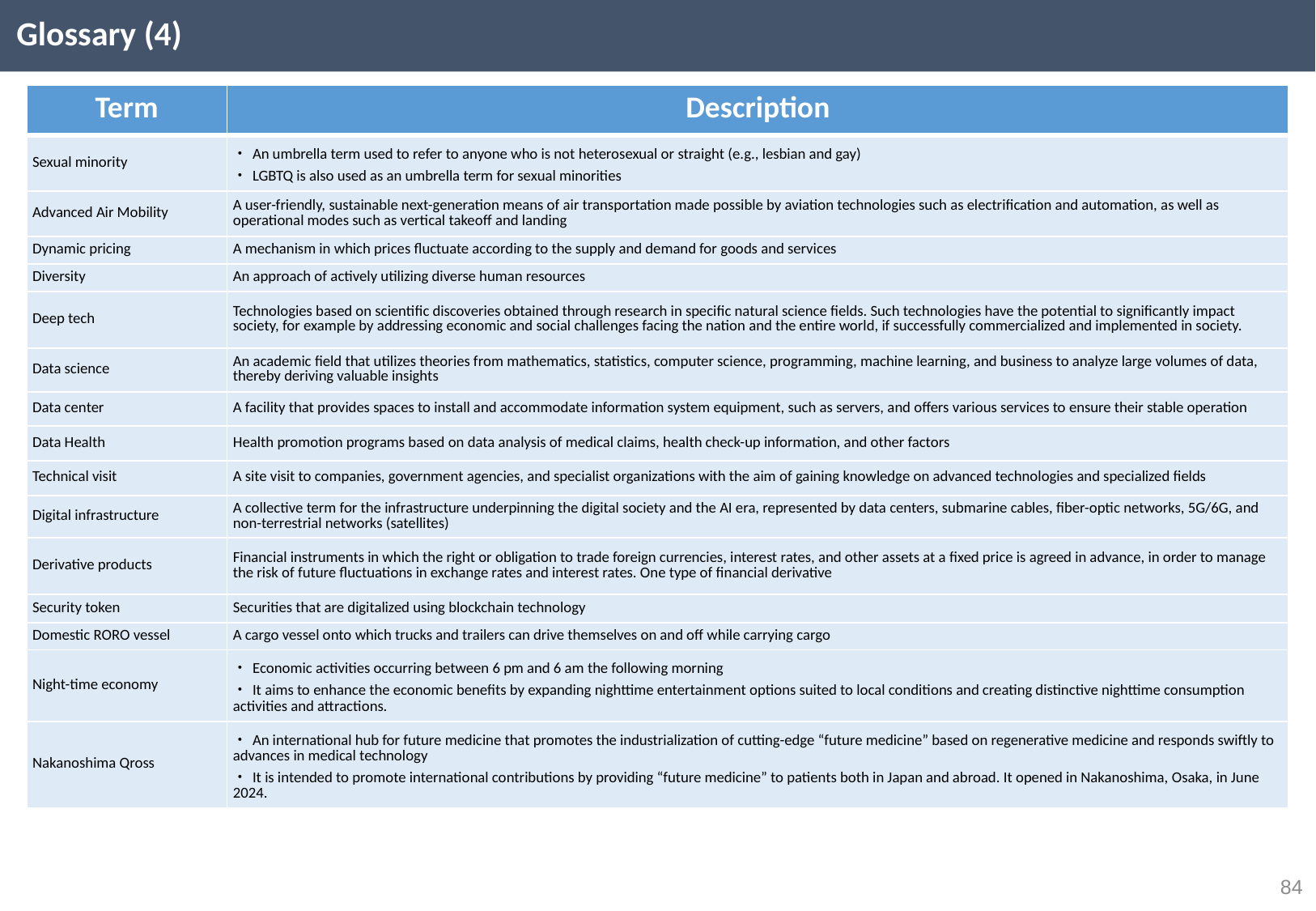

Glossary (4)
| Term | Description |
| --- | --- |
| Sexual minority | ・An umbrella term used to refer to anyone who is not heterosexual or straight (e.g., lesbian and gay) ・LGBTQ is also used as an umbrella term for sexual minorities |
| Advanced Air Mobility | A user-friendly, sustainable next-generation means of air transportation made possible by aviation technologies such as electrification and automation, as well as operational modes such as vertical takeoff and landing |
| Dynamic pricing | A mechanism in which prices fluctuate according to the supply and demand for goods and services |
| Diversity | An approach of actively utilizing diverse human resources |
| Deep tech | Technologies based on scientific discoveries obtained through research in specific natural science fields. Such technologies have the potential to significantly impact society, for example by addressing economic and social challenges facing the nation and the entire world, if successfully commercialized and implemented in society. |
| Data science | An academic field that utilizes theories from mathematics, statistics, computer science, programming, machine learning, and business to analyze large volumes of data, thereby deriving valuable insights |
| Data center | A facility that provides spaces to install and accommodate information system equipment, such as servers, and offers various services to ensure their stable operation |
| Data Health | Health promotion programs based on data analysis of medical claims, health check-up information, and other factors |
| Technical visit | A site visit to companies, government agencies, and specialist organizations with the aim of gaining knowledge on advanced technologies and specialized fields |
| Digital infrastructure | A collective term for the infrastructure underpinning the digital society and the AI era, represented by data centers, submarine cables, fiber-optic networks, 5G/6G, and non-terrestrial networks (satellites) |
| Derivative products | Financial instruments in which the right or obligation to trade foreign currencies, interest rates, and other assets at a fixed price is agreed in advance, in order to manage the risk of future fluctuations in exchange rates and interest rates. One type of financial derivative |
| Security token | Securities that are digitalized using blockchain technology |
| Domestic RORO vessel | A cargo vessel onto which trucks and trailers can drive themselves on and off while carrying cargo |
| Night-time economy | ・Economic activities occurring between 6 pm and 6 am the following morning ・It aims to enhance the economic benefits by expanding nighttime entertainment options suited to local conditions and creating distinctive nighttime consumption activities and attractions. |
| Nakanoshima Qross | ・An international hub for future medicine that promotes the industrialization of cutting-edge “future medicine” based on regenerative medicine and responds swiftly to advances in medical technology ・It is intended to promote international contributions by providing “future medicine” to patients both in Japan and abroad. It opened in Nakanoshima, Osaka, in June 2024. |
84